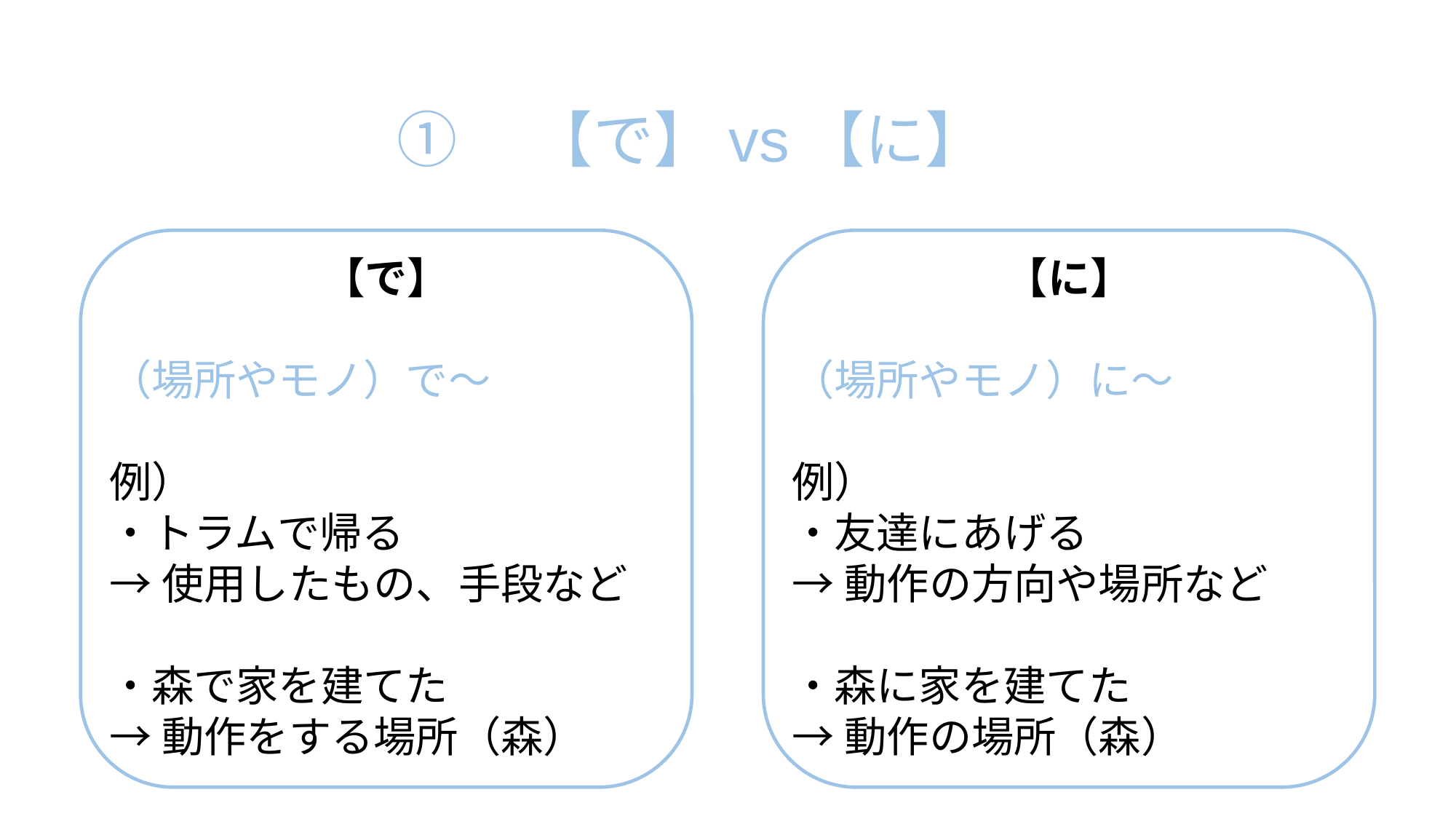

①　【で】vs【に】

【に】

（場所やモノ）に〜

例）
・友達にあげる
→動作の方向や場所など

・森に家を建てた
→動作の場所（森）

【で】

（場所やモノ）で〜

例）
・トラムで帰る
→使用したもの、手段など

・森で家を建てた
→動作をする場所（森）